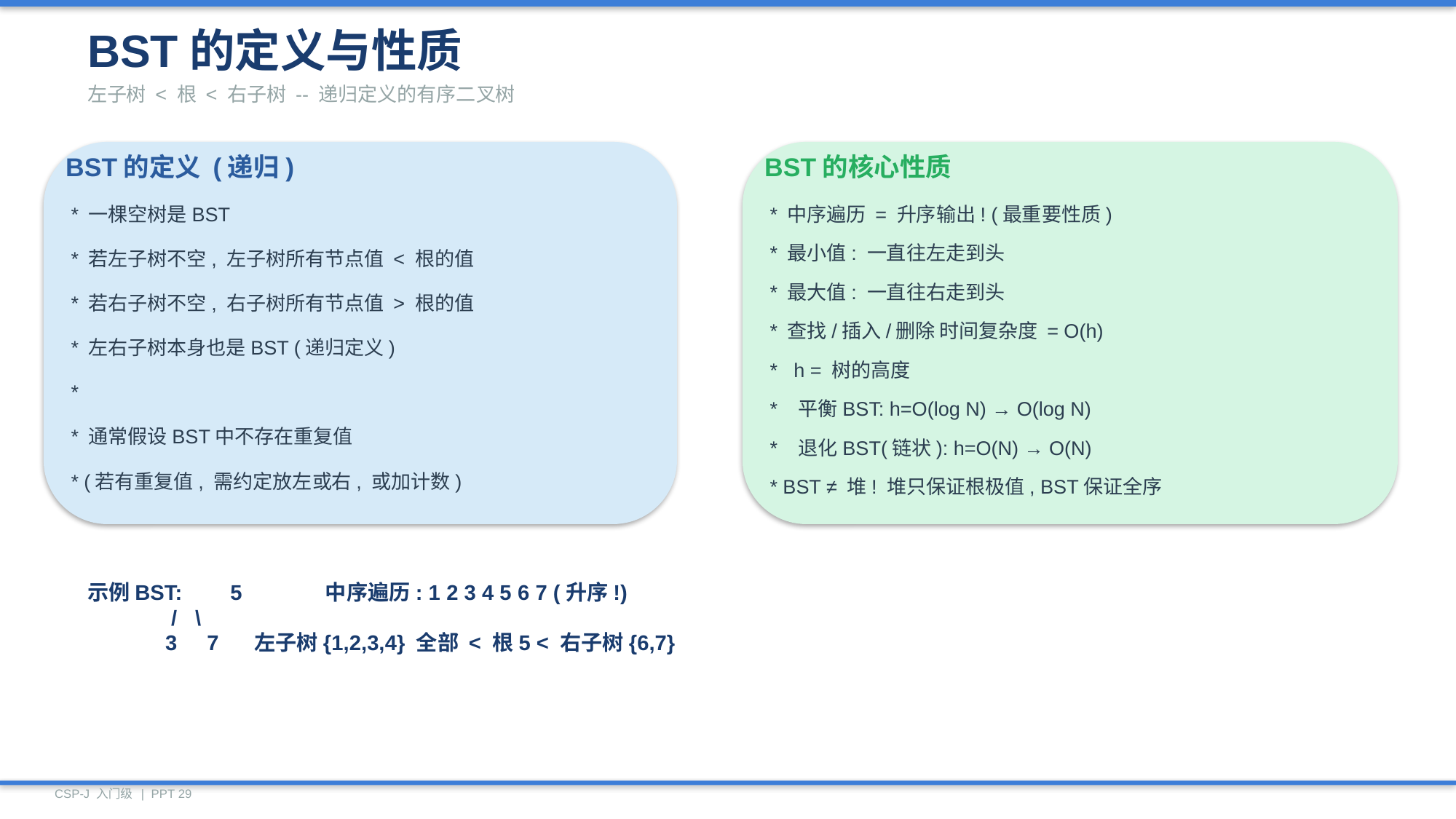

BST的定义与性质
左子树 < 根 < 右子树 -- 递归定义的有序二叉树

BST的定义 (递归)
BST的核心性质
* 一棵空树是BST
* 中序遍历 = 升序输出! (最重要性质)
* 最小值: 一直往左走到头
* 若左子树不空, 左子树所有节点值 < 根的值
* 最大值: 一直往右走到头
* 若右子树不空, 右子树所有节点值 > 根的值
* 查找/插入/删除 时间复杂度 = O(h)
* 左右子树本身也是BST (递归定义)
*   h = 树的高度
*
*   平衡BST: h=O(log N) → O(log N)
* 通常假设BST中不存在重复值
*   退化BST(链状): h=O(N) → O(N)
* (若有重复值, 需约定放左或右, 或加计数)
* BST ≠ 堆! 堆只保证根极值, BST保证全序
示例BST:        5             中序遍历: 1 2 3 4 5 6 7 (升序!)
              /   \
             3     7     左子树{1,2,3,4} 全部 < 根5 < 右子树{6,7}

CSP-J 入门级  |  PPT 29